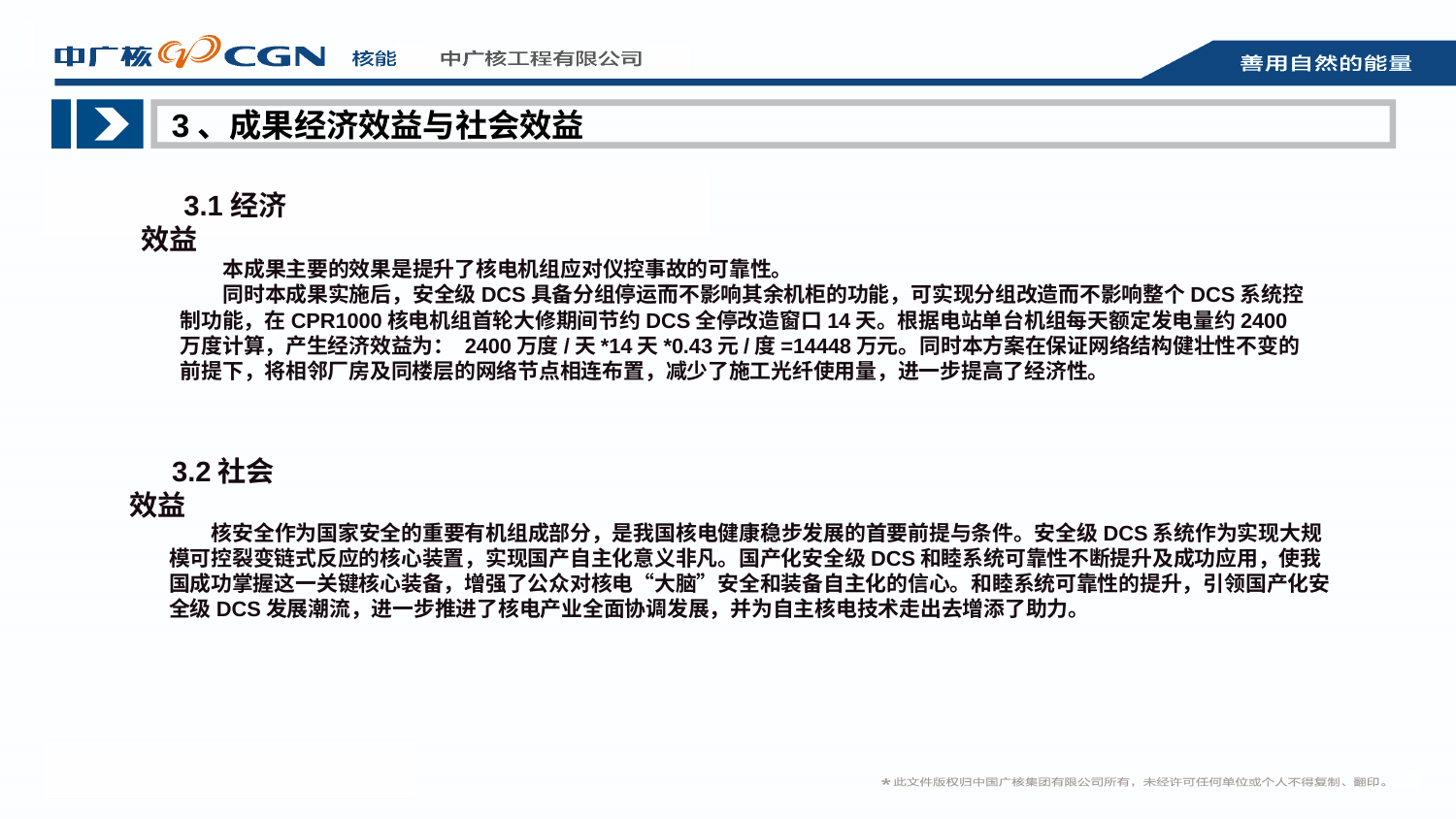

3、成果经济效益与社会效益

3.1经济效益
本成果主要的效果是提升了核电机组应对仪控事故的可靠性。
同时本成果实施后，安全级DCS具备分组停运而不影响其余机柜的功能，可实现分组改造而不影响整个DCS系统控制功能，在CPR1000核电机组首轮大修期间节约DCS全停改造窗口14天。根据电站单台机组每天额定发电量约2400万度计算，产生经济效益为： 2400万度/天*14天*0.43元/度=14448万元。同时本方案在保证网络结构健壮性不变的前提下，将相邻厂房及同楼层的网络节点相连布置，减少了施工光纤使用量，进一步提高了经济性。
3.2社会效益
核安全作为国家安全的重要有机组成部分，是我国核电健康稳步发展的首要前提与条件。安全级DCS系统作为实现大规模可控裂变链式反应的核心装置，实现国产自主化意义非凡。国产化安全级DCS和睦系统可靠性不断提升及成功应用，使我国成功掌握这一关键核心装备，增强了公众对核电“大脑”安全和装备自主化的信心。和睦系统可靠性的提升，引领国产化安全级DCS发展潮流，进一步推进了核电产业全面协调发展，并为自主核电技术走出去增添了助力。